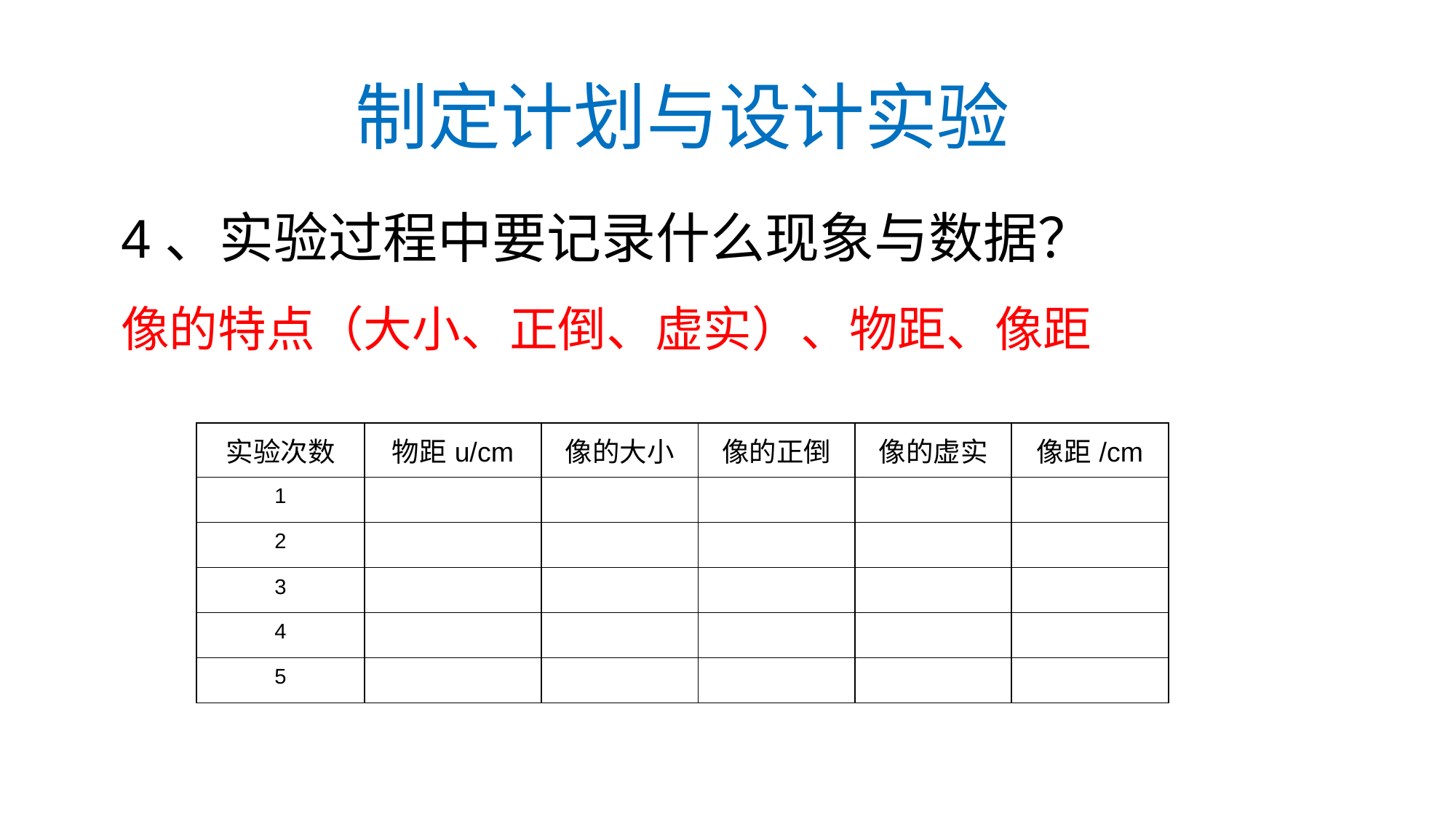

制定计划与设计实验
4、实验过程中要记录什么现象与数据？
像的特点（大小、正倒、虚实）、物距、像距
| 实验次数 | 物距u/cm | 像的大小 | 像的正倒 | 像的虚实 | 像距/cm |
| --- | --- | --- | --- | --- | --- |
| 1 |  |  |  |  |  |
| 2 |  |  |  |  |  |
| 3 |  |  |  |  |  |
| 4 |  |  |  |  |  |
| 5 |  |  |  |  |  |